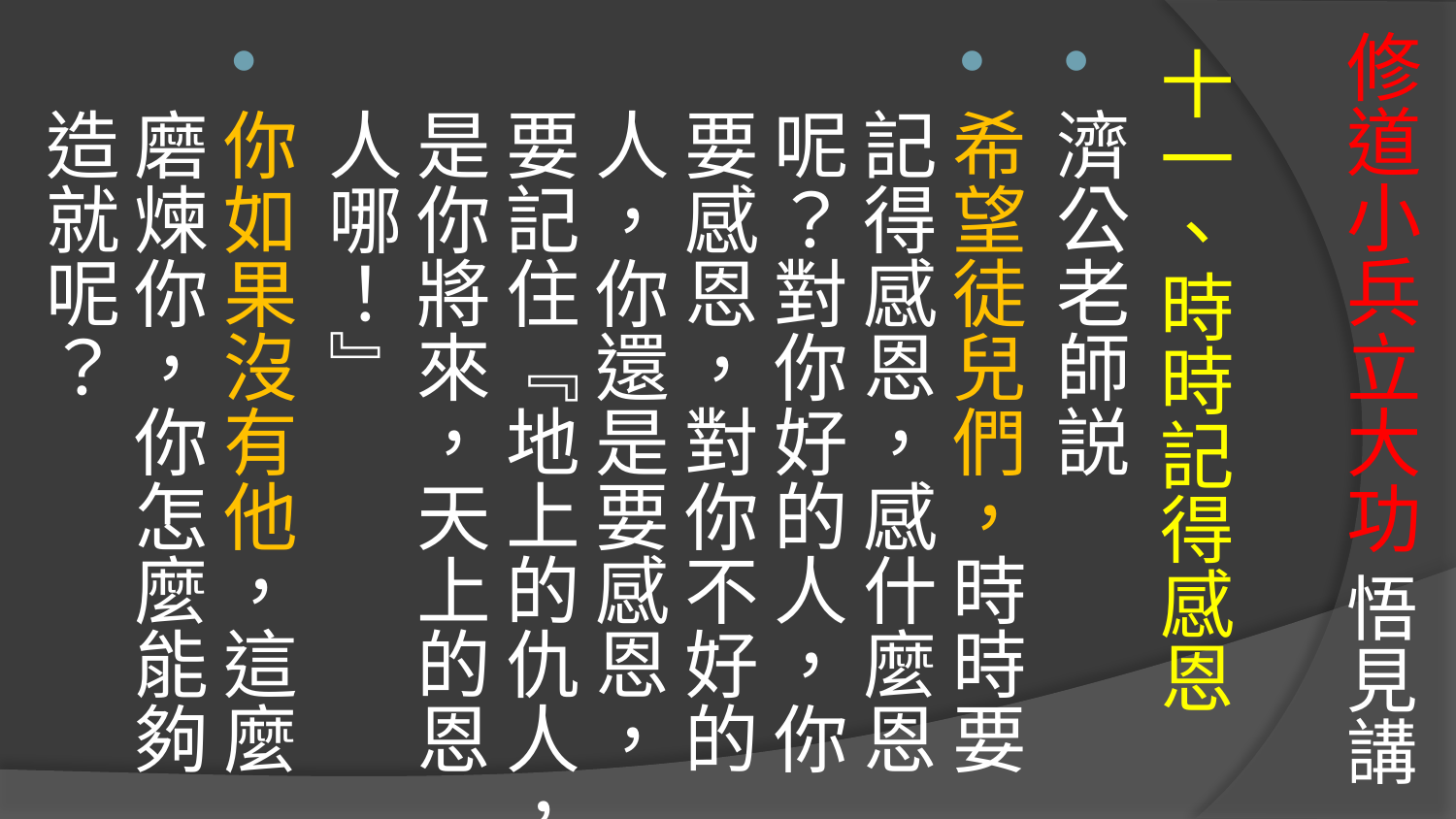

# 修道小兵立大功 悟見講
十一、時時記得感恩
濟公老師説
希望徒兒們，時時要記得感恩，感什麼恩呢？對你好的人，你要感恩，對你不好的人，你還是要感恩，要記住『地上的仇人，是你將來，天上的恩人哪！』
你如果沒有他，這麼磨煉你，你怎麼能夠造就呢？